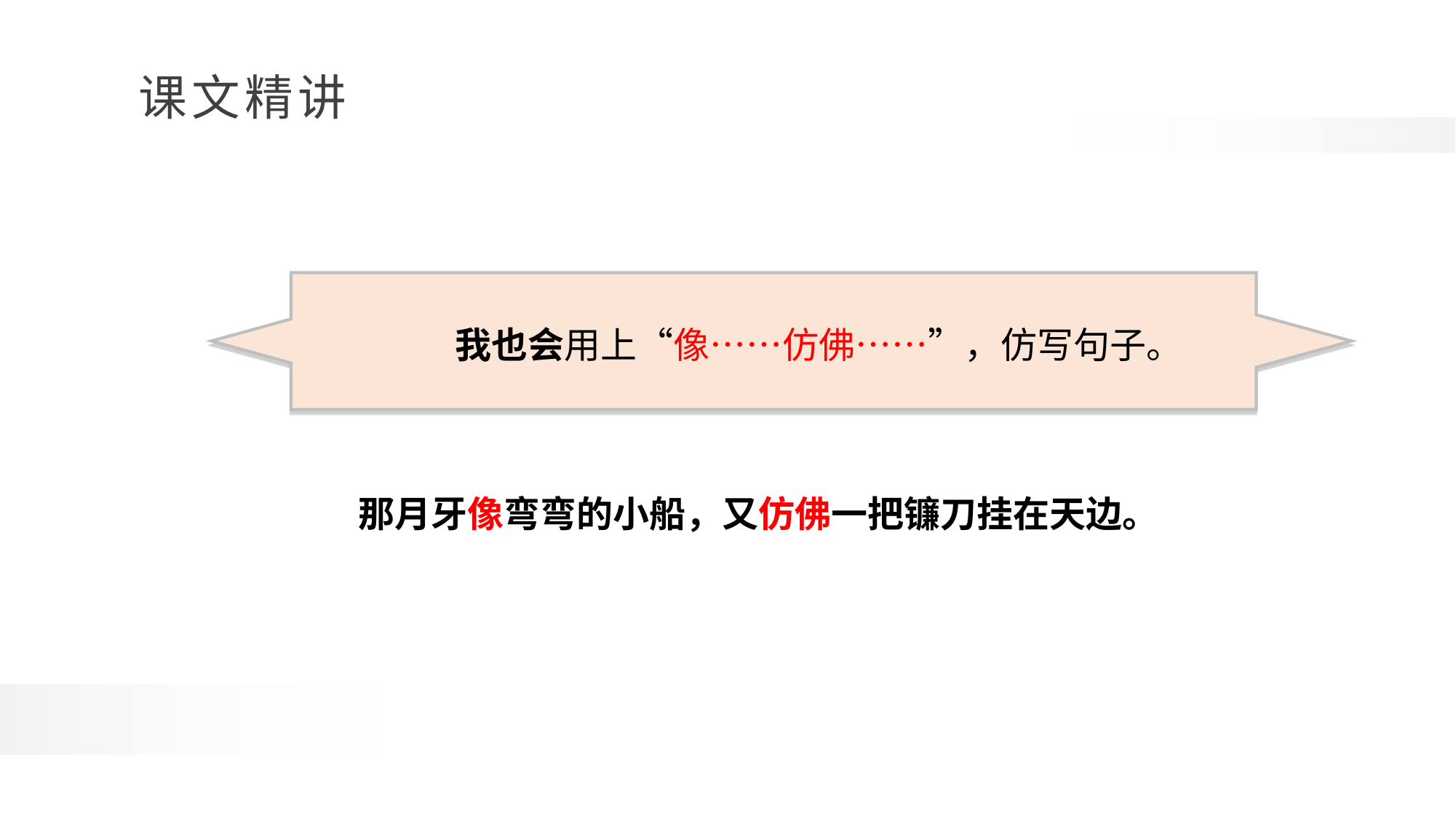

我也会用上“像……仿佛……”，仿写句子。
      那月牙像弯弯的小船，又仿佛一把镰刀挂在天边。